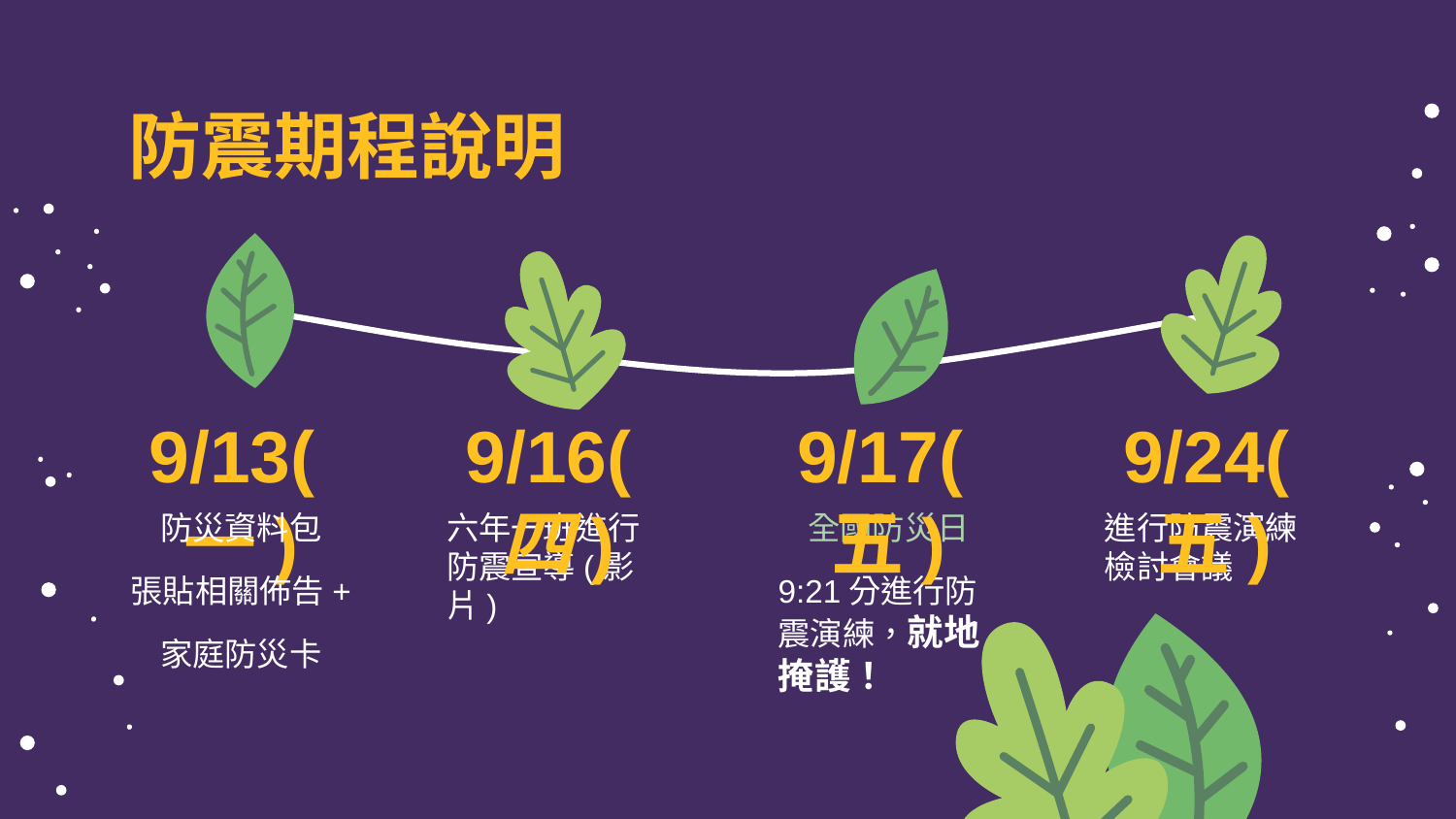

# 防震期程說明

9/17(五)
9/16(四)
9/13(一)
9/24(五)
防災資料包
張貼相關佈告+
家庭防災卡
六年一班進行防震宣導(影片)
全國防災日
9:21分進行防震演練，就地掩護！
進行防震演練檢討會議